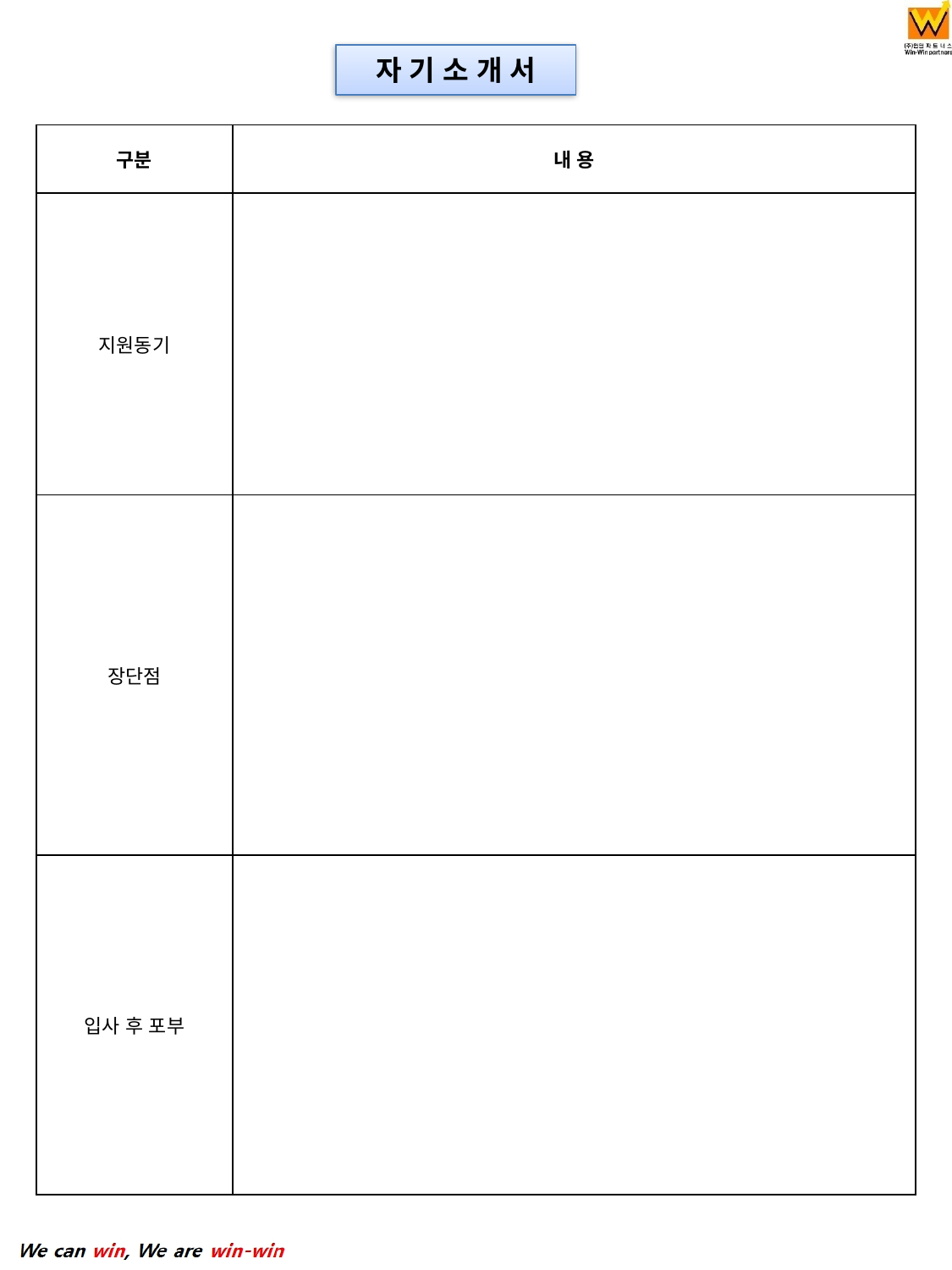

자 기 소 개 서
| 구분 | 내 용 |
| --- | --- |
| 지원동기 |  |
| 장단점 |  |
| 입사 후 포부 |  |